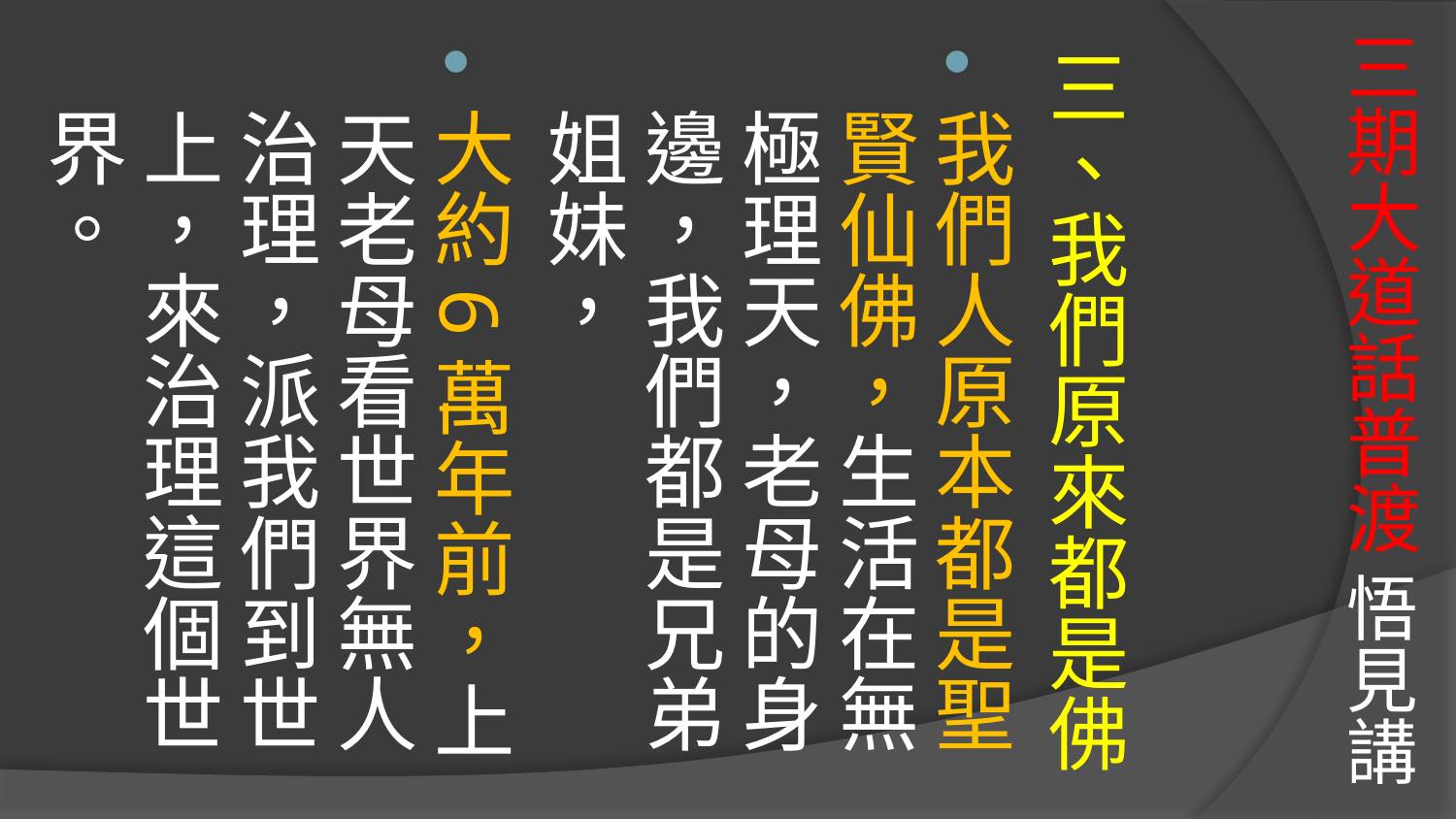

# 三期大道話普渡 悟見講
三、我們原來都是佛
我們人原本都是聖賢仙佛，生活在無極理天，老母的身邊，我們都是兄弟姐妹，
大約6萬年前，上天老母看世界無人治理，派我們到世上，來治理這個世界。